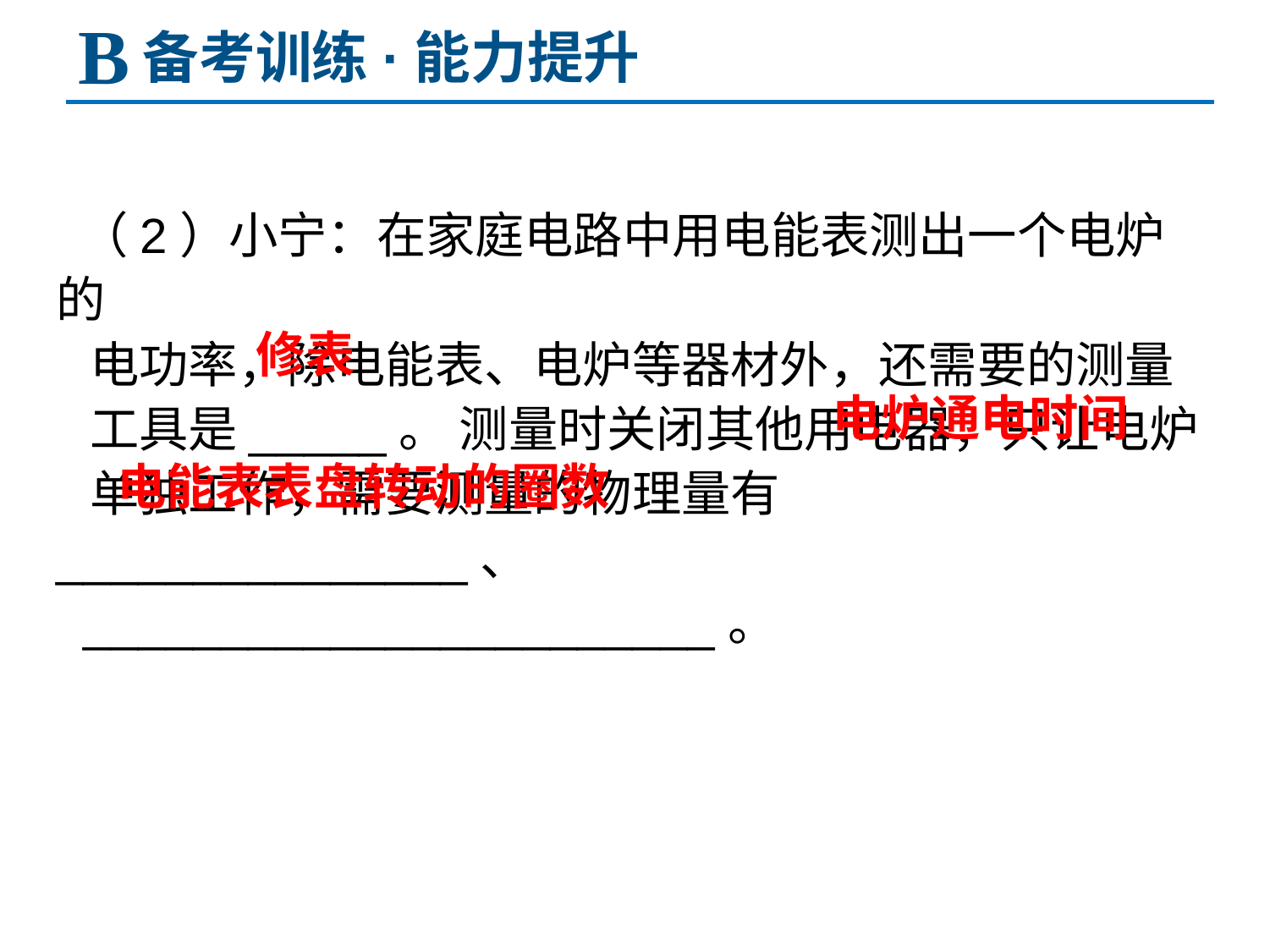

B
备考训练·能力提升
 （2）小宁：在家庭电路中用电能表测出一个电炉的
  电功率，除电能表、电炉等器材外，还需要的测量
  工具是_____。 测量时关闭其他用电器，只让电炉
  单独工作，需要测量的物理量有_______________、
  _______________________。
修表
电炉通电时间
电能表表盘转动的圈数